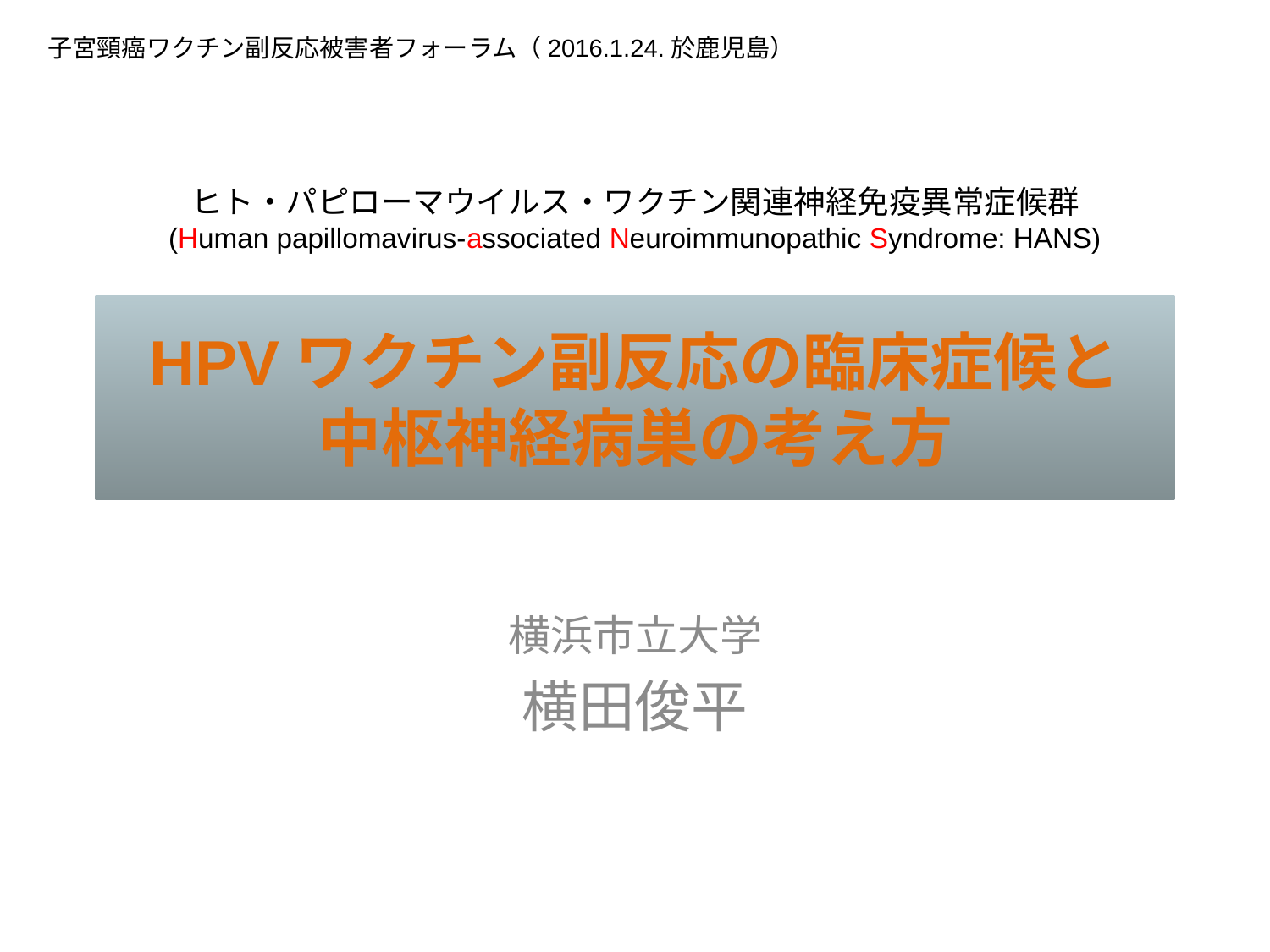

子宮頸癌ワクチン副反応被害者フォーラム（2016.1.24.於鹿児島）
ヒト・パピローマウイルス・ワクチン関連神経免疫異常症候群
(Human papillomavirus-associated Neuroimmunopathic Syndrome: HANS)
# HPVワクチン副反応の臨床症候と 中枢神経病巣の考え方
横浜市立大学
横田俊平